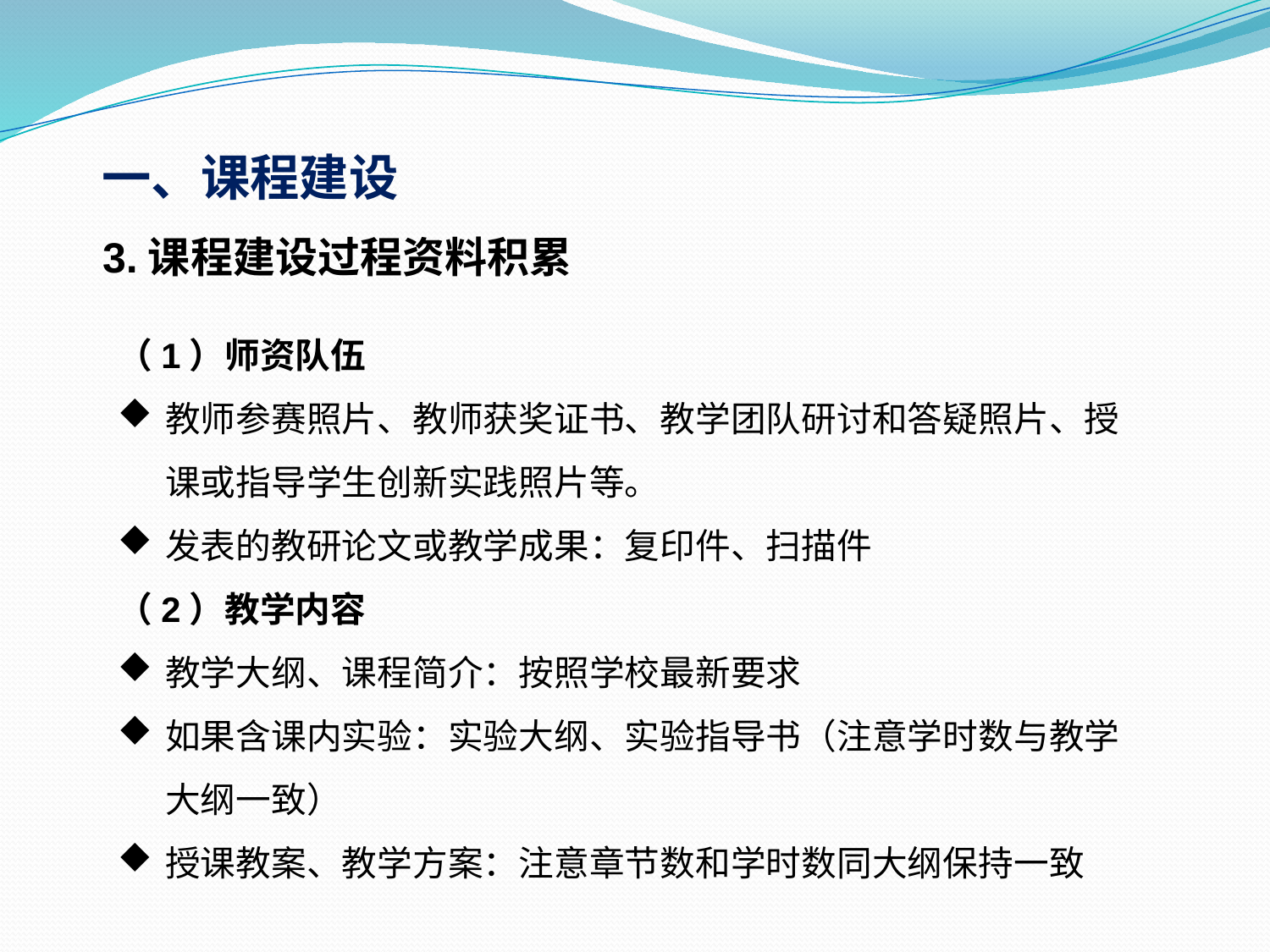

一、课程建设
3.课程建设过程资料积累
（1）师资队伍
教师参赛照片、教师获奖证书、教学团队研讨和答疑照片、授课或指导学生创新实践照片等。
发表的教研论文或教学成果：复印件、扫描件
（2）教学内容
教学大纲、课程简介：按照学校最新要求
如果含课内实验：实验大纲、实验指导书（注意学时数与教学大纲一致）
授课教案、教学方案：注意章节数和学时数同大纲保持一致